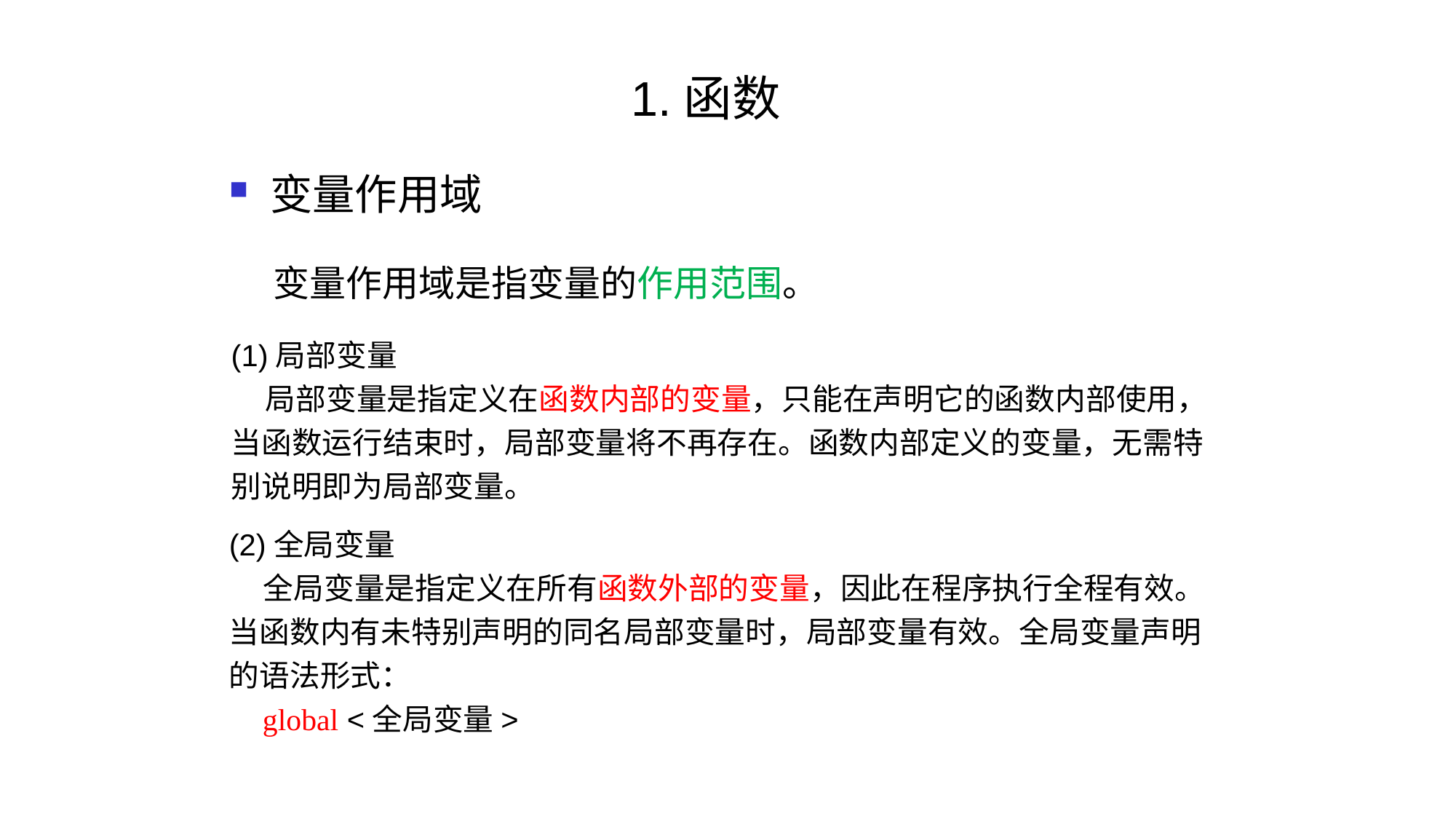

# 1.函数
变量作用域
  变量作用域是指变量的作用范围。
(1)局部变量
    局部变量是指定义在函数内部的变量，只能在声明它的函数内部使用，当函数运行结束时，局部变量将不再存在。函数内部定义的变量，无需特别说明即为局部变量。
(2)全局变量
    全局变量是指定义在所有函数外部的变量，因此在程序执行全程有效。当函数内有未特别声明的同名局部变量时，局部变量有效。全局变量声明的语法形式：
    global <全局变量>